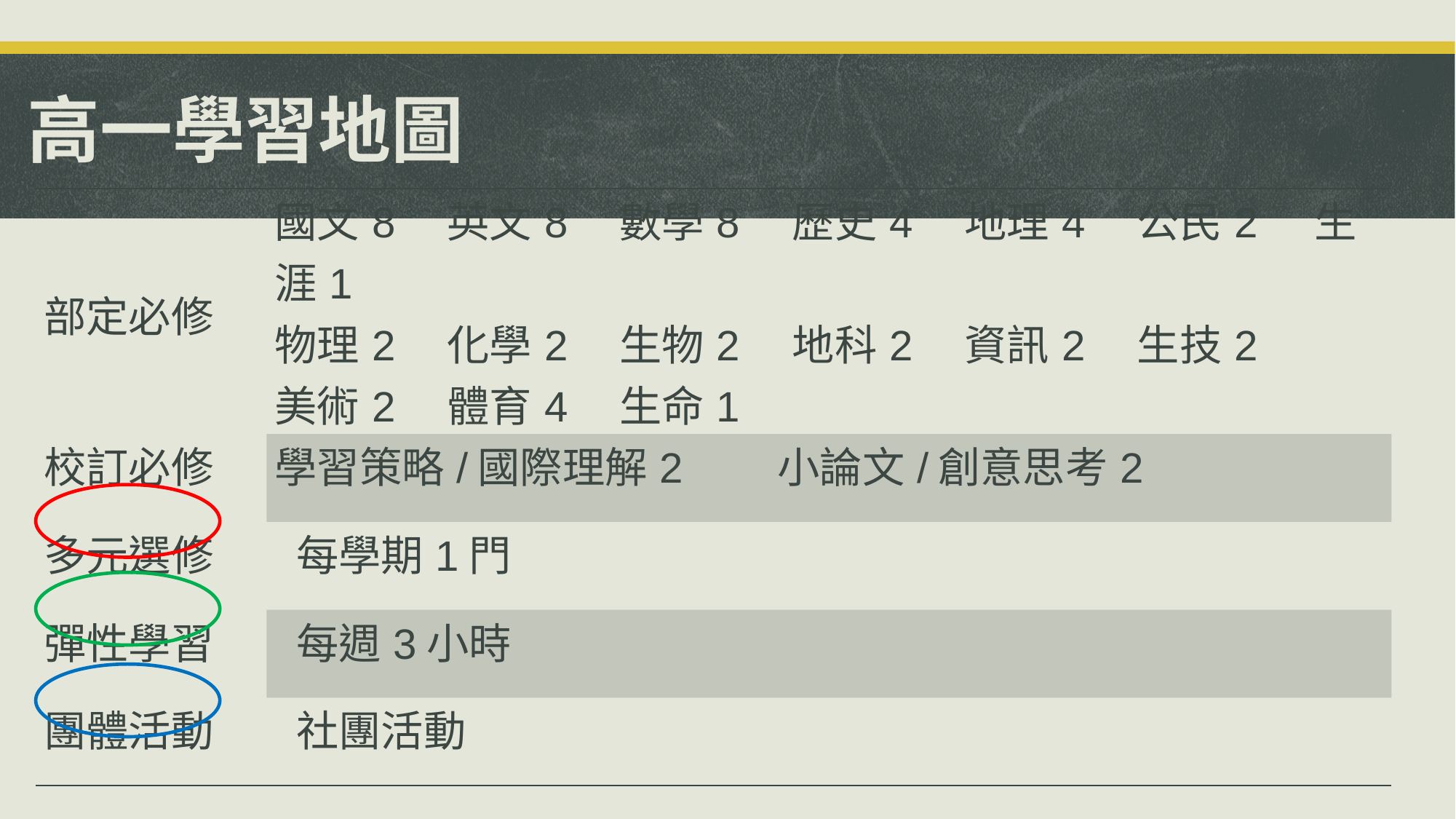

# 高一學習地圖
| 部定必修 | 國文8　英文8　數學8　歷史4　地理4　公民2 生涯1 物理2　化學2　生物2　地科2　資訊2　生技2 美術2　體育4　生命1 |
| --- | --- |
| 校訂必修 | 學習策略/國際理解2　　小論文/創意思考2 |
| 多元選修 | 每學期1門 |
| 彈性學習 | 每週3小時 |
| 團體活動 | 社團活動 |